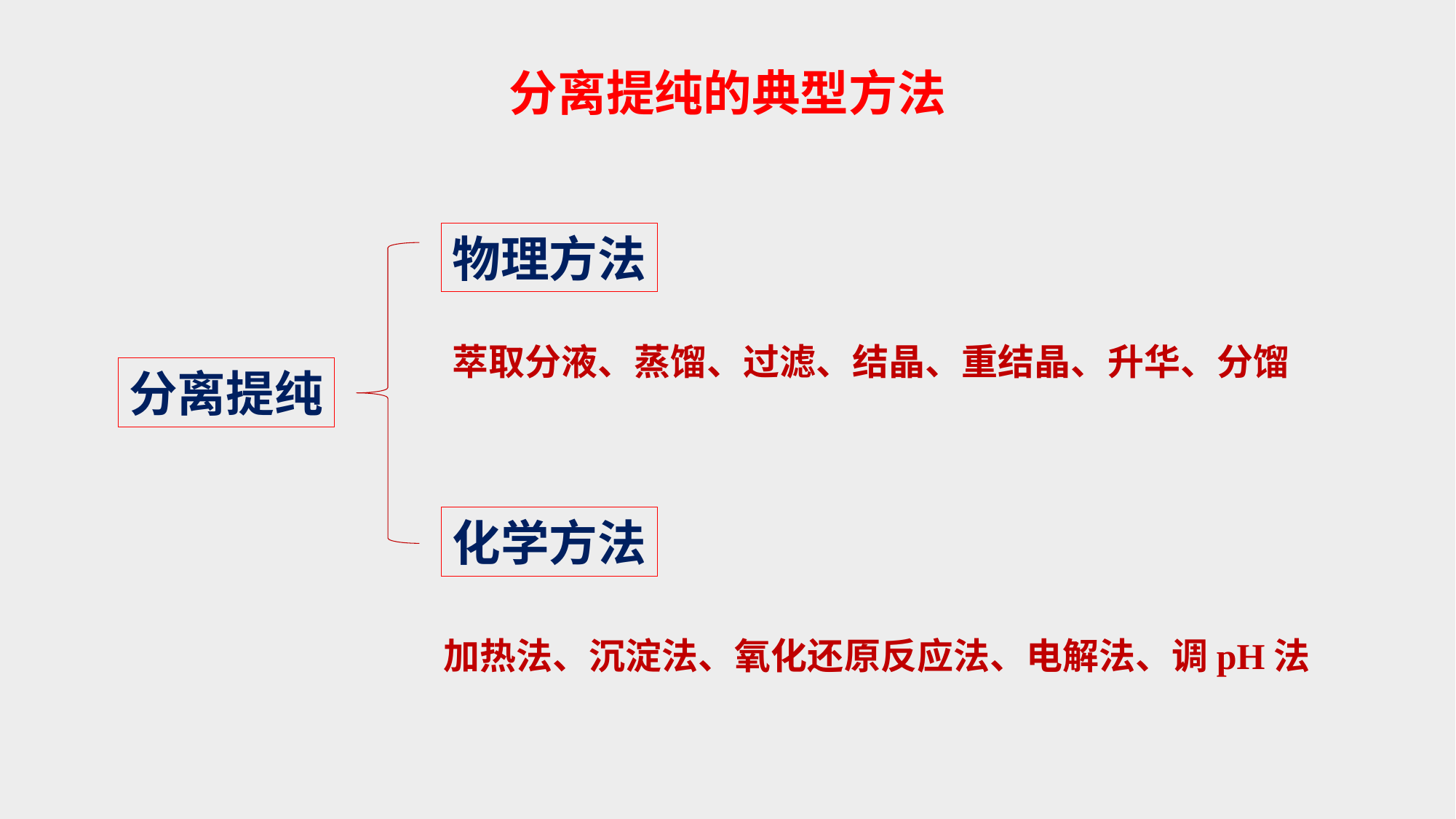

分离提纯的典型方法
物理方法

萃取分液、蒸馏、过滤、结晶、重结晶、升华、分馏
分离提纯
化学方法
加热法、沉淀法、氧化还原反应法、电解法、调pH法